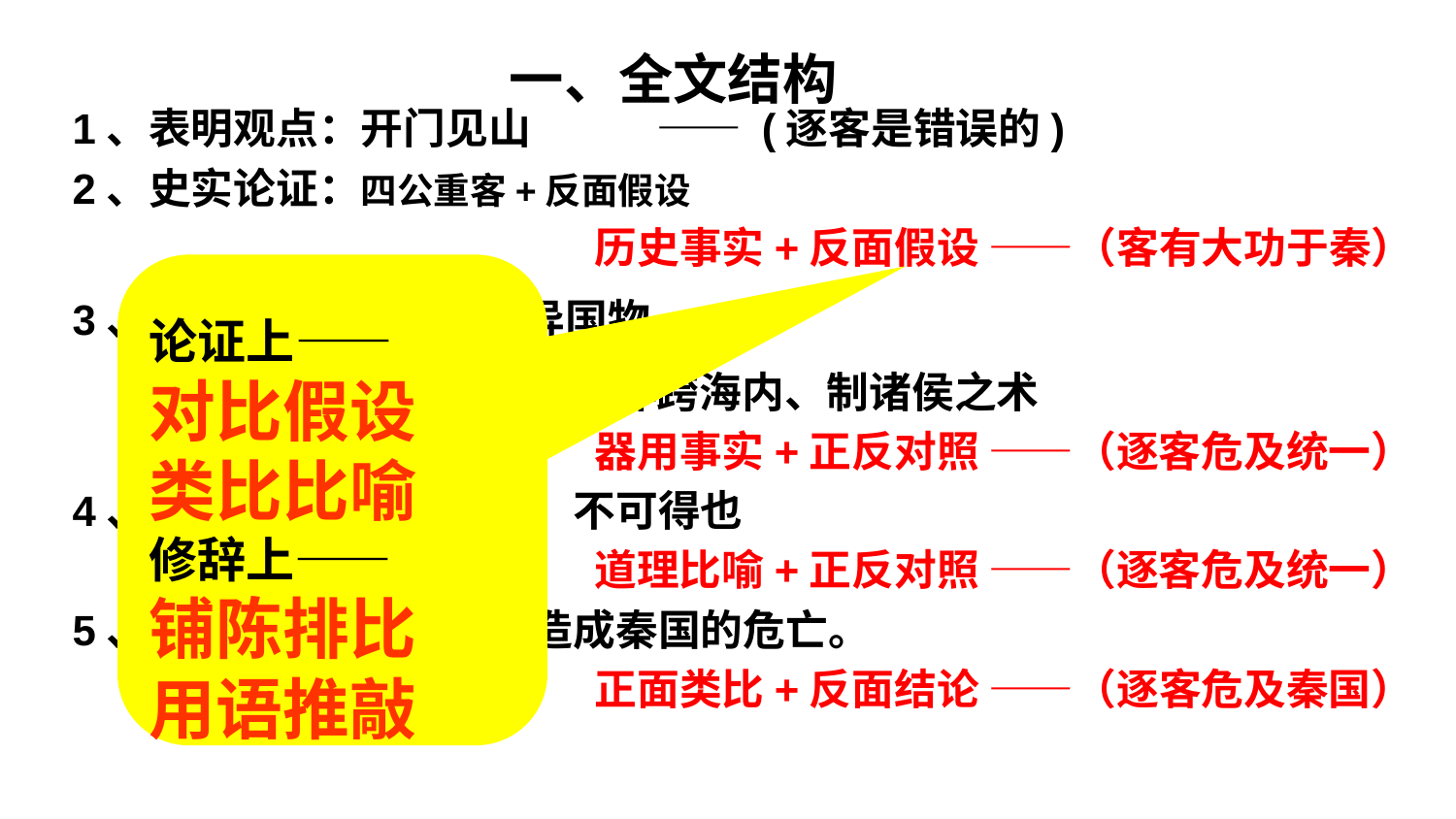

一、全文结构

1、表明观点：开门见山             —— (逐客是错误的)
2、史实论证：四公重客+反面假设
历史事实+反面假设 ——（客有大功于秦）
3、类比论证：用物-爱异国物
                       取人-逐外国人  非跨海内、制诸侯之术
               器用事实+正反对照 ——（逐客危及统一）
4、道理论证：求国无危，不可得也
道理比喻+正反对照 ——（逐客危及统一）
5、得出结论：逐客必将造成秦国的危亡。
正面类比+反面结论 ——（逐客危及秦国）

论证上——
对比假设
类比比喻
修辞上——
铺陈排比
用语推敲